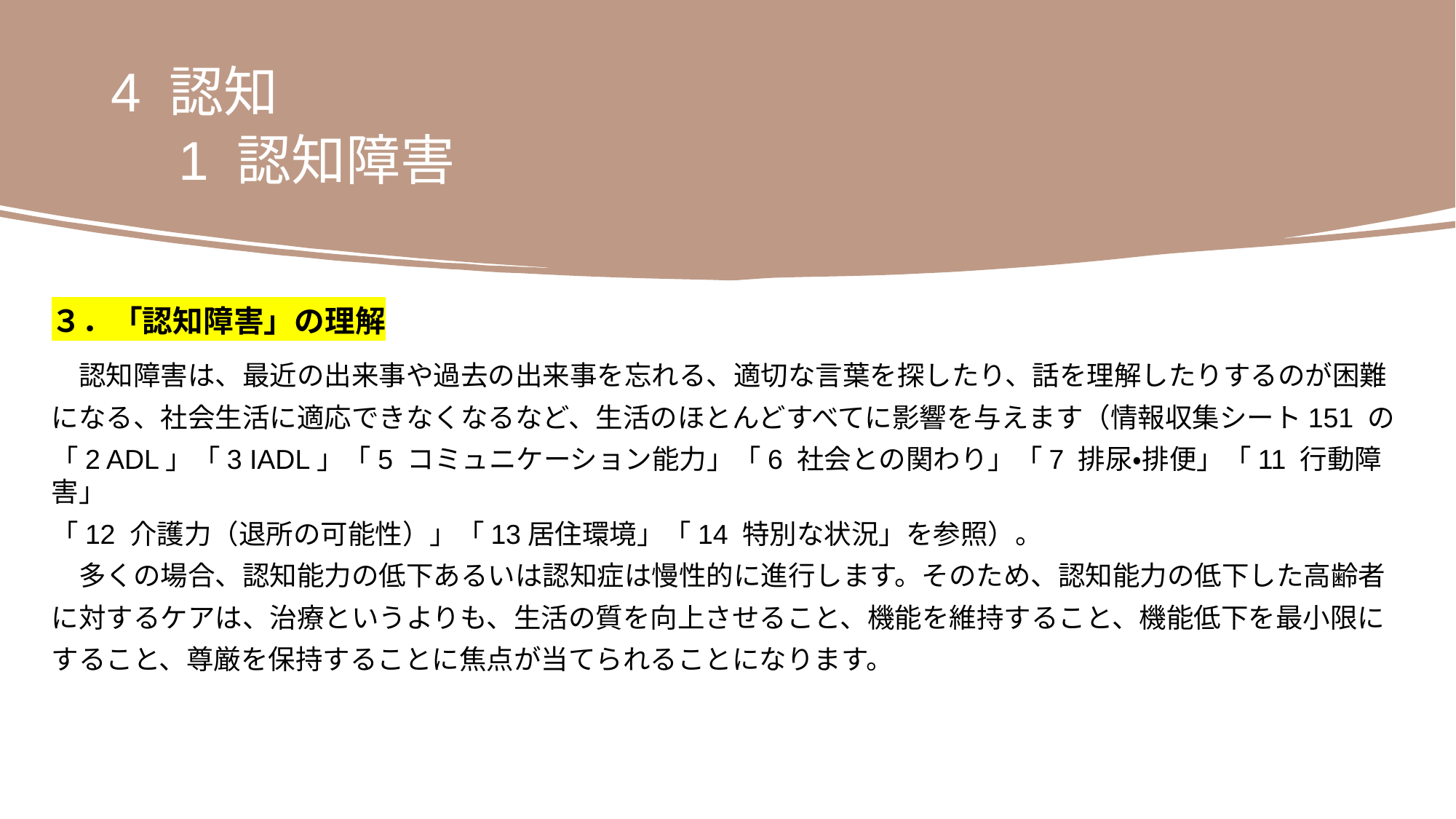

4 認知
　1 認知障害

３．「認知障害」の理解

　認知障害は、最近の出来事や過去の出来事を忘れる、適切な言葉を探したり、話を理解したりするのが困難
になる、社会生活に適応できなくなるなど、生活のほとんどすべてに影響を与えます（情報収集シート151 の
「2 ADL」「3 IADL」「5 コミュニケーション能力」「6 社会との関わり」「7 排尿・排便」「11 行動障害」
「12 介護力（退所の可能性）」「13居住環境」「14 特別な状況」を参照）。
　多くの場合、認知能力の低下あるいは認知症は慢性的に進行します。そのため、認知能力の低下した高齢者
に対するケアは、治療というよりも、生活の質を向上させること、機能を維持すること、機能低下を最小限に
すること、尊厳を保持することに焦点が当てられることになります。